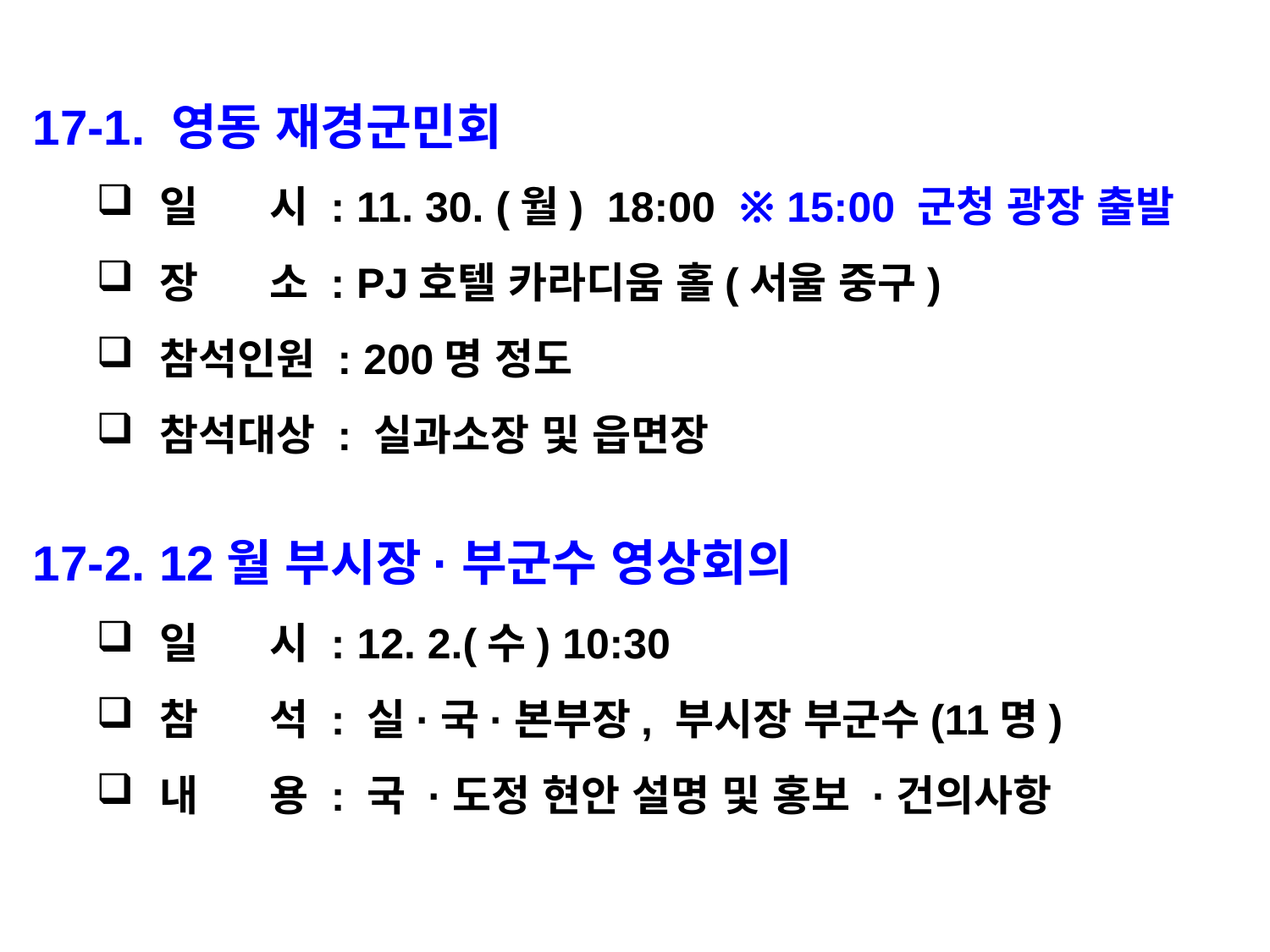

17-1. 영동 재경군민회
일      시 : 11. 30. (월)  18:00  ※ 15:00 군청 광장 출발
장      소 : PJ호텔 카라디움 홀(서울 중구)
참석인원 : 200명 정도
참석대상 : 실과소장 및 읍면장
17-2. 12월 부시장·부군수 영상회의
일      시 : 12. 2.(수) 10:30
참      석 : 실·국·본부장, 부시장 부군수(11명)
내      용 : 국 ·도정 현안 설명 및 홍보 ·건의사항